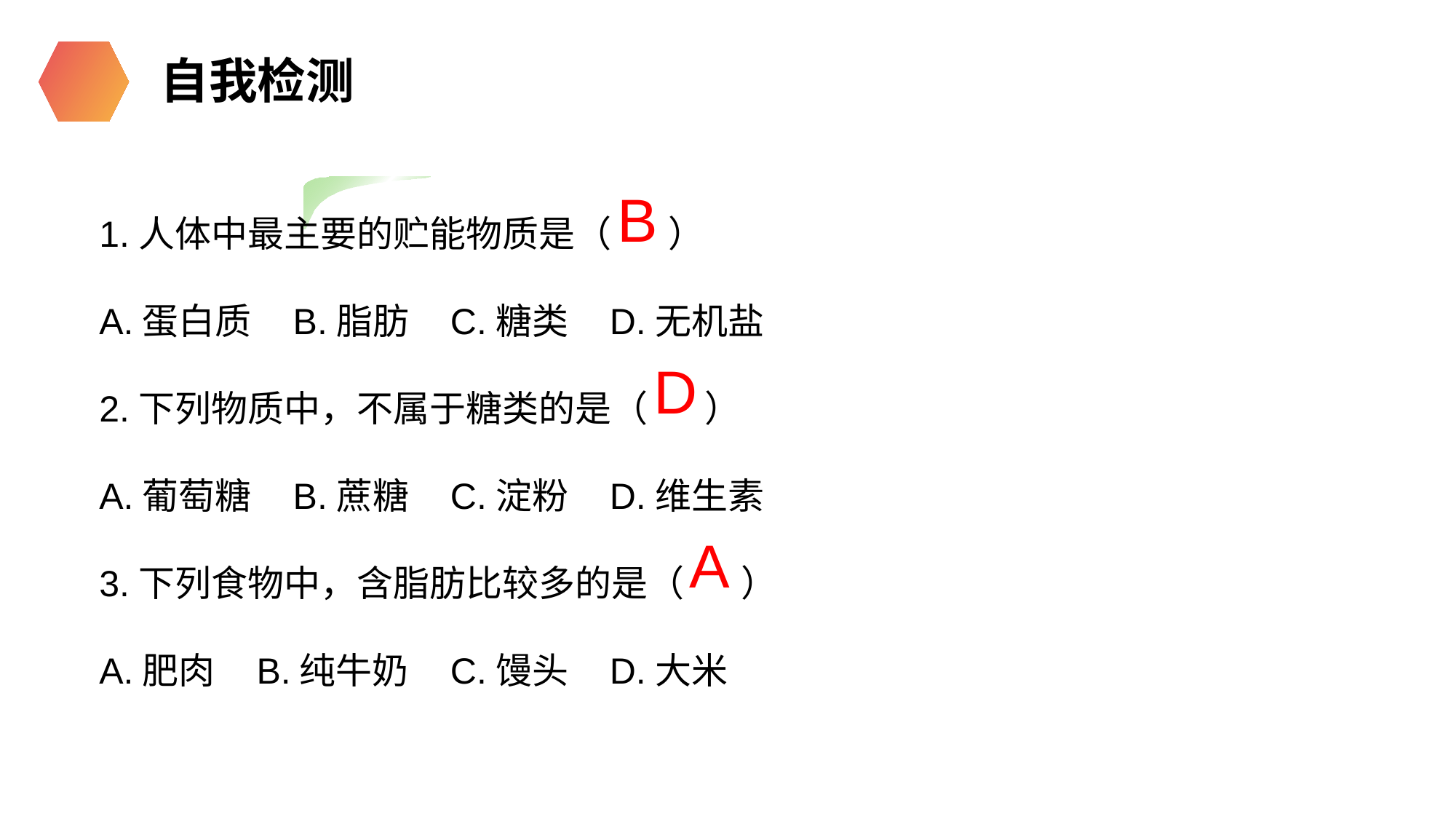

自我检测
1.人体中最主要的贮能物质是（       ）
A.蛋白质    B.脂肪    C.糖类    D.无机盐
2.下列物质中，不属于糖类的是（       ）
A.葡萄糖    B.蔗糖    C.淀粉    D.维生素
3.下列食物中，含脂肪比较多的是（       ）
A.肥肉    B.纯牛奶    C.馒头    D.大米

B
D
A